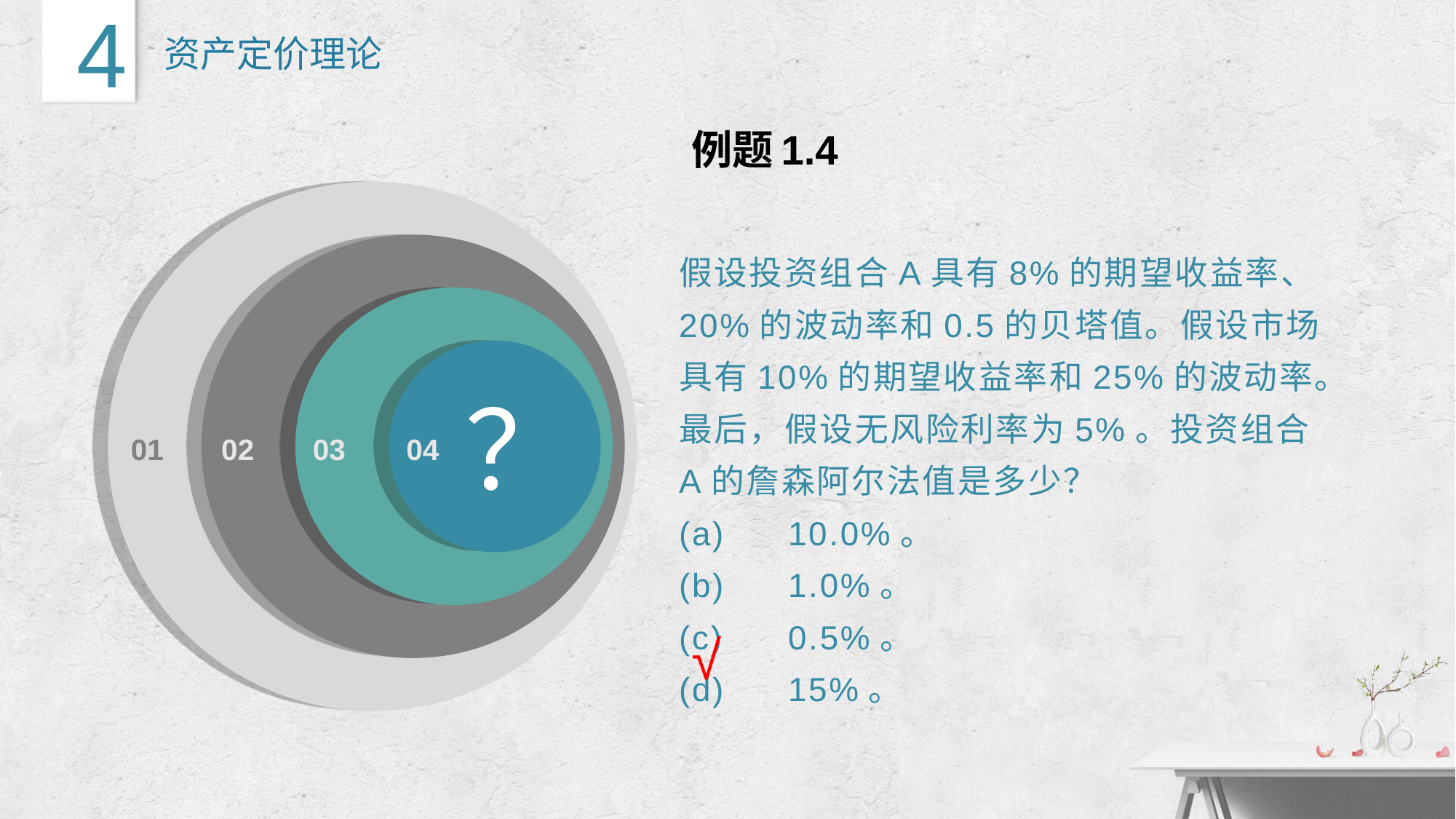

4
资产定价理论
例题1.4

02
假设投资组合A具有8%的期望收益率、20%的波动率和0.5的贝塔值。假设市场具有10%的期望收益率和25%的波动率。最后，假设无风险利率为5%。投资组合A的詹森阿尔法值是多少？
(a)	10.0%。
(b)	1.0%。
(c)	0.5%。
(d)	15%。

03
 ？
04
01
√